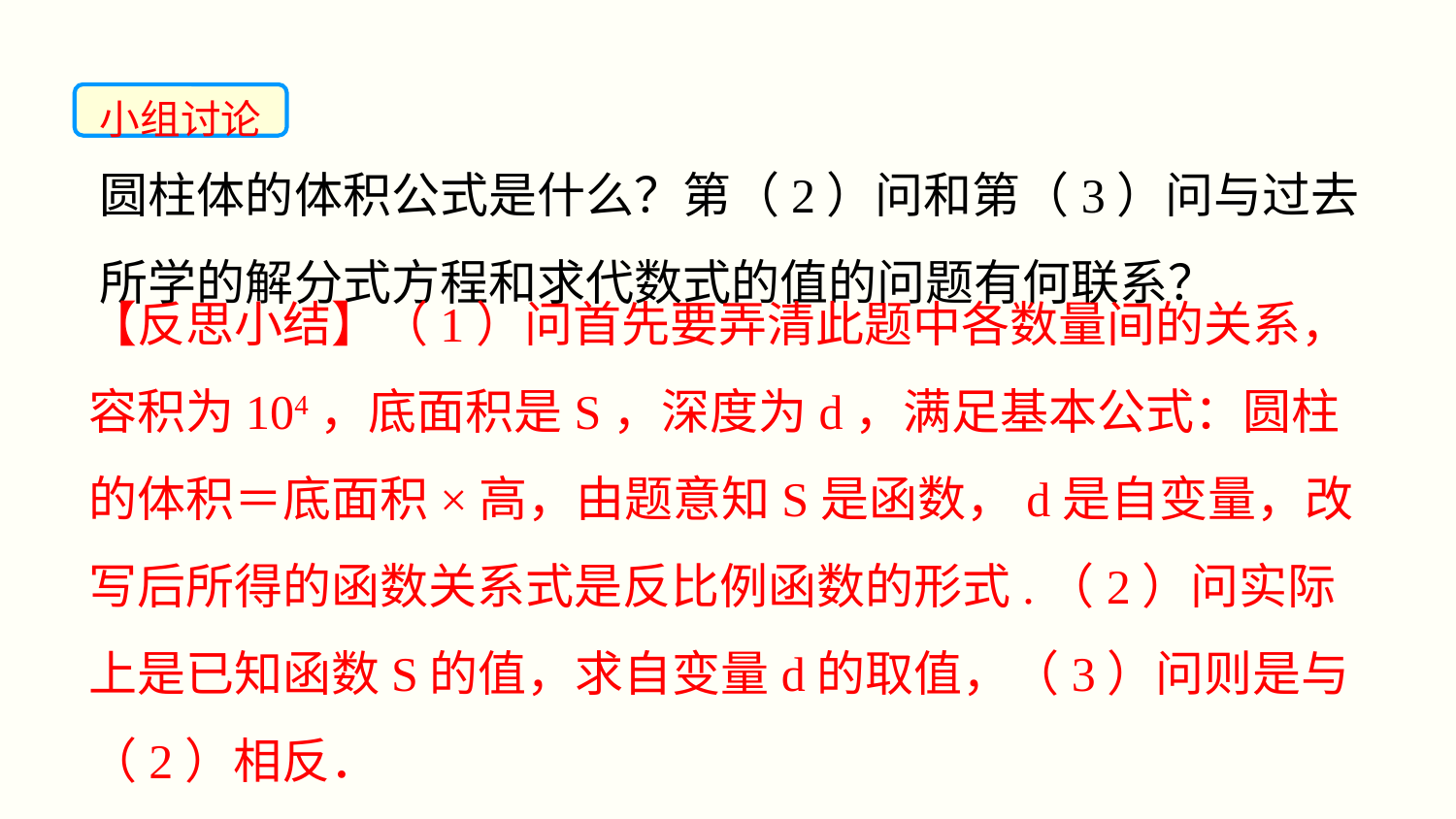

小组讨论
圆柱体的体积公式是什么？第（2）问和第（3）问与过去所学的解分式方程和求代数式的值的问题有何联系？

【反思小结】（1）问首先要弄清此题中各数量间的关系，容积为104，底面积是S，深度为d，满足基本公式：圆柱的体积＝底面积×高，由题意知S是函数，d是自变量，改写后所得的函数关系式是反比例函数的形式.（2）问实际上是已知函数S的值，求自变量d的取值，（3）问则是与（2）相反．